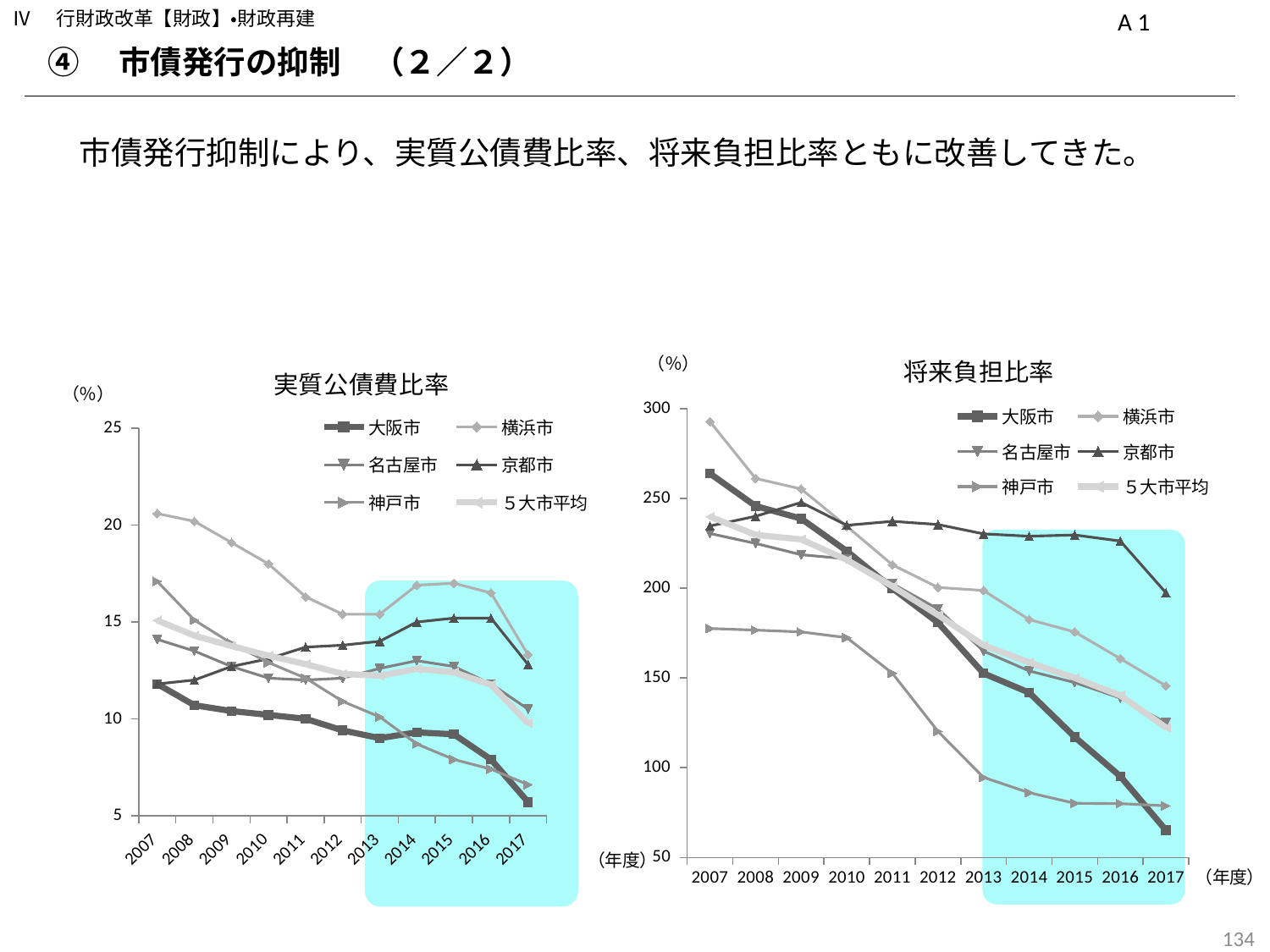

Ⅳ　行財政改革【財政】・財政再建
A 1
④　市債発行の抑制　（２／２）
　市債発行抑制により、実質公債費比率、将来負担比率ともに改善してきた。

### Chart: 将来負担比率

| Category | 大阪市 | 横浜市 | 名古屋市 | 京都市 | 神戸市 | ５大市平均 |
|---|---|---|---|---|---|---|
| 2007 | 263.8 | 292.7 | 230.40000000000003 | 234.60000000000002 | 177.5 | 239.8 |
| 2008 | 245.7 | 261.1 | 224.9 | 240.0 | 176.6 | 229.66 |
| 2009 | 238.7 | 255.20000000000002 | 218.6 | 247.7 | 175.6 | 227.16 |
| 2010 | 220.6 | 234.40000000000003 | 216.3 | 235.0 | 172.40000000000003 | 215.74 |
| 2011 | 199.9 | 213.0 | 202.5 | 237.2 | 152.6 | 201.04 |
| 2012 | 180.8 | 200.4 | 188.4 | 235.4 | 120.19999999999999 | 185.04000000000002 |
| 2013 | 152.5 | 198.7 | 164.9 | 230.2 | 94.6 | 168.18 |
| 2014 | 141.8 | 182.5 | 153.9 | 228.9 | 86.1 | 158.64000000000001 |
| 2015 | 117.1 | 175.6 | 147.4 | 229.6 | 80.2 | 149.98000000000002 |
| 2016 | 95.2 | 160.7 | 138.8 | 226.2 | 80.0 | 140.18 |
| 2017 | 65.2 | 145.6 | 125.0 | 197.4 | 78.8 | 122.4 |

### Chart: 実質公債費比率

| Category | 大阪市 | 横浜市 | 名古屋市 | 京都市 | 神戸市 | ５大市平均 |
|---|---|---|---|---|---|---|
| 2007 | 11.799999999999999 | 20.599999999999998 | 14.099999999999998 | 11.799999999999999 | 17.1 | 15.080000000000002 |
| 2008 | 10.7 | 20.200000000000003 | 13.5 | 12.0 | 15.1 | 14.3 |
| 2009 | 10.4 | 19.1 | 12.7 | 12.7 | 13.900000000000002 | 13.760000000000002 |
| 2010 | 10.2 | 18.0 | 12.1 | 13.100000000000001 | 12.9 | 13.26 |
| 2011 | 10.0 | 16.3 | 12.0 | 13.700000000000001 | 12.1 | 12.819999999999999 |
| 2012 | 9.4 | 15.4 | 12.1 | 13.8 | 10.9 | 12.32 |
| 2013 | 9.0 | 15.4 | 12.6 | 14.0 | 10.1 | 12.22 |
| 2014 | 9.3 | 16.9 | 13.0 | 15.0 | 8.7 | 12.580000000000002 |
| 2015 | 9.2 | 17.0 | 12.7 | 15.2 | 7.9 | 12.399999999999999 |
| 2016 | 7.9 | 16.5 | 11.8 | 15.2 | 7.4 | 11.760000000000002 |
| 2017 | 5.7 | 13.3 | 10.5 | 12.8 | 6.6 | 9.78 |

134